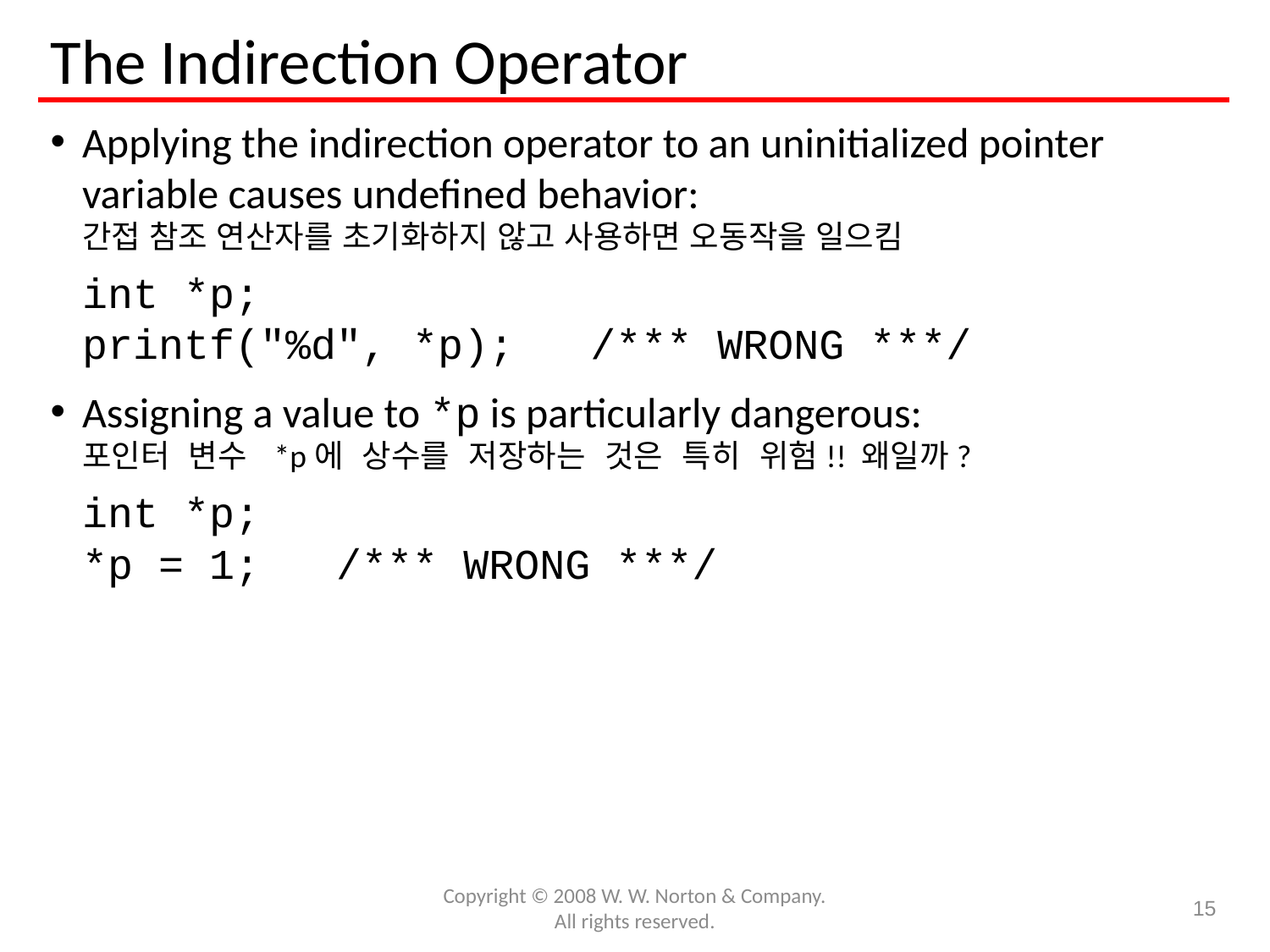

# The Indirection Operator
Applying the indirection operator to an uninitialized pointer variable causes undefined behavior:
간접 참조 연산자를 초기화하지 않고 사용하면 오동작을 일으킴
	int *p;
	printf("%d", *p);   /*** WRONG ***/
Assigning a value to *p is particularly dangerous:
포인터 변수 *p에 상수를 저장하는 것은 특히 위험!! 왜일까?
	int *p;
	*p = 1;   /*** WRONG ***/
Copyright © 2008 W. W. Norton & Company.
All rights reserved.
15